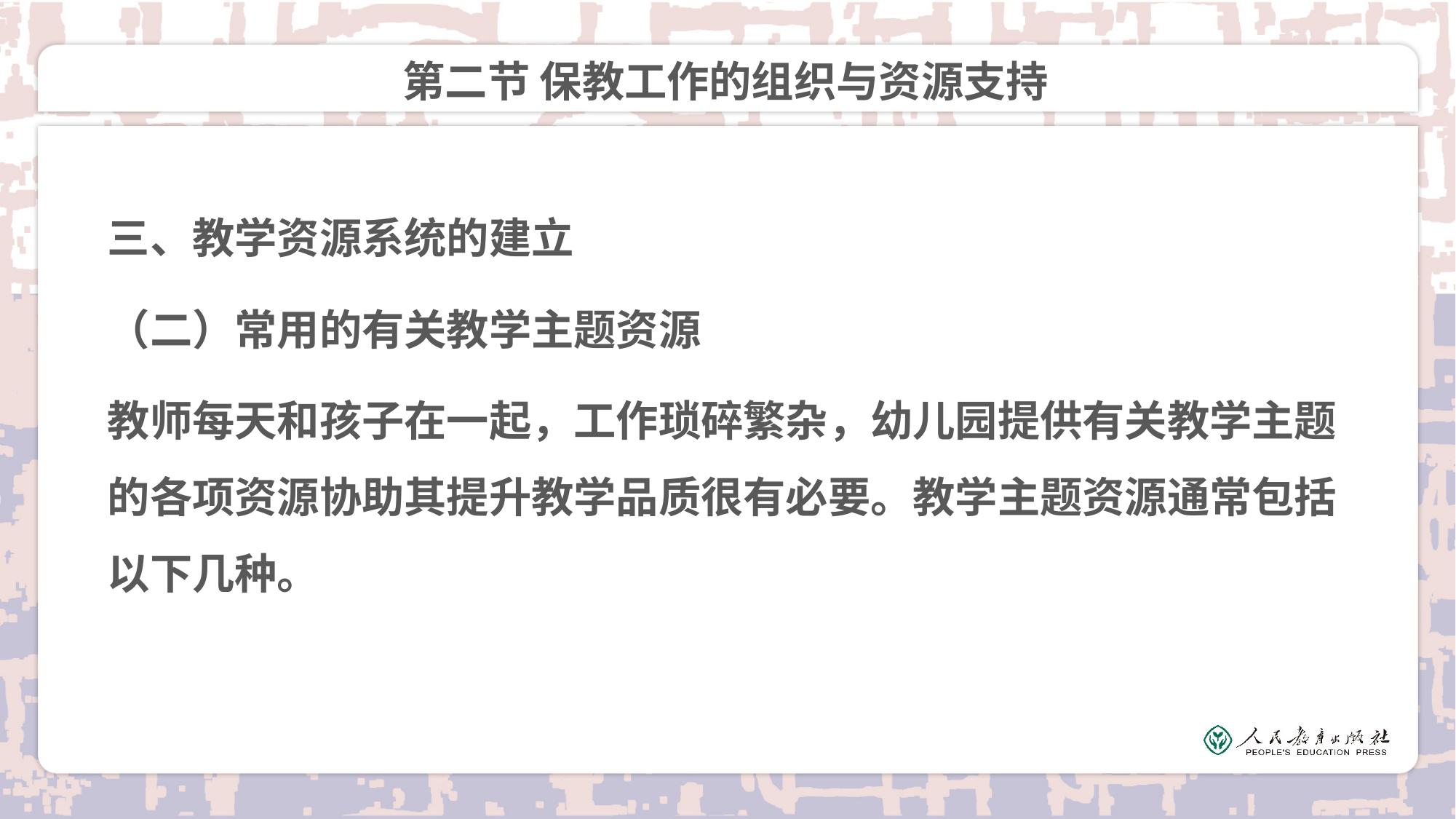

# 第二节 保教工作的组织与资源支持
三、教学资源系统的建立
（二）常用的有关教学主题资源
教师每天和孩子在一起，工作琐碎繁杂，幼儿园提供有关教学主题的各项资源协助其提升教学品质很有必要。教学主题资源通常包括以下几种。